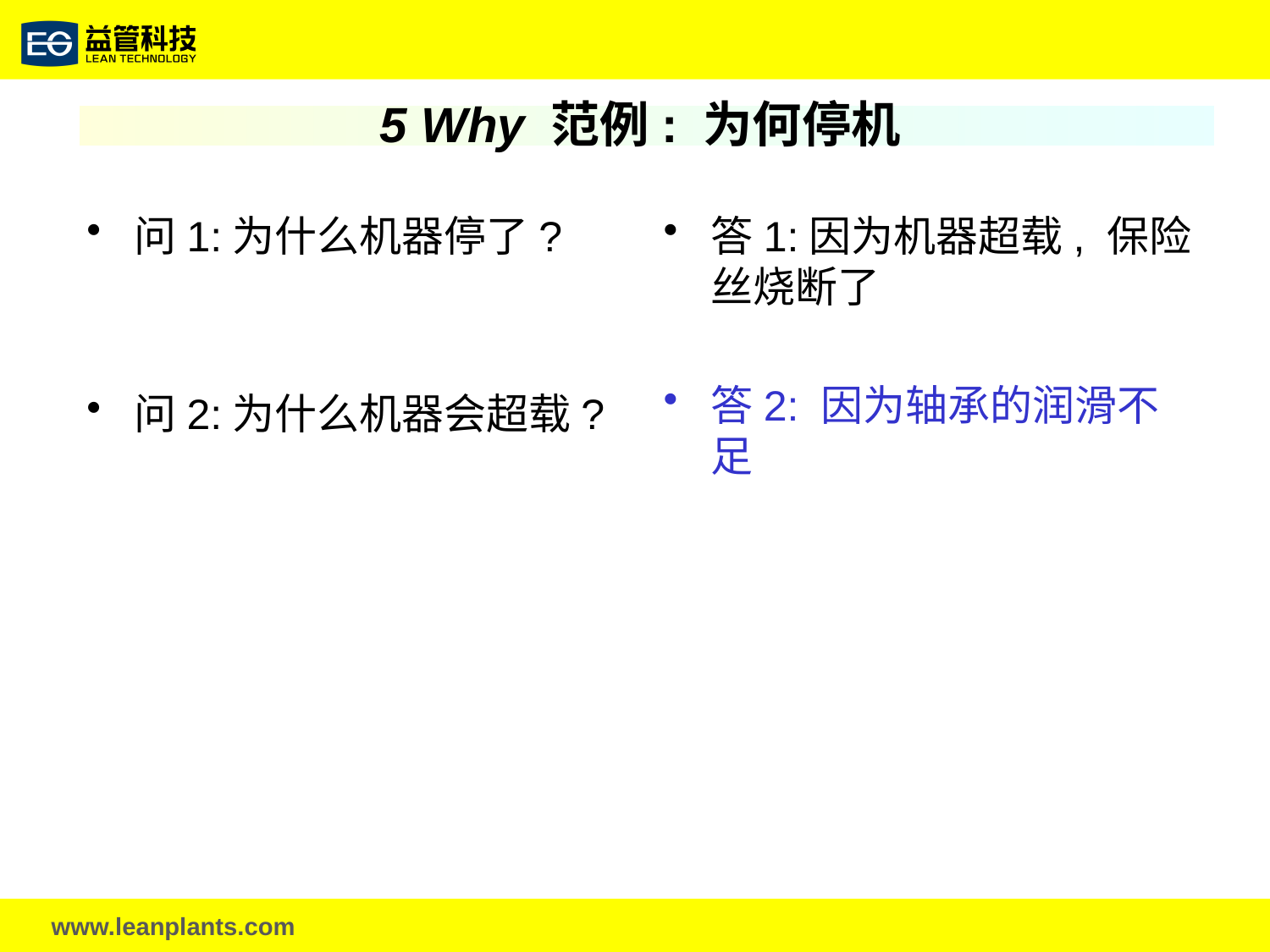

5 Why 范例: 为何停机
问1:为什么机器停了?

问2:为什么机器会超载?

答1:因为机器超载, 保险丝烧断了

答2: 因为轴承的润滑不足
14